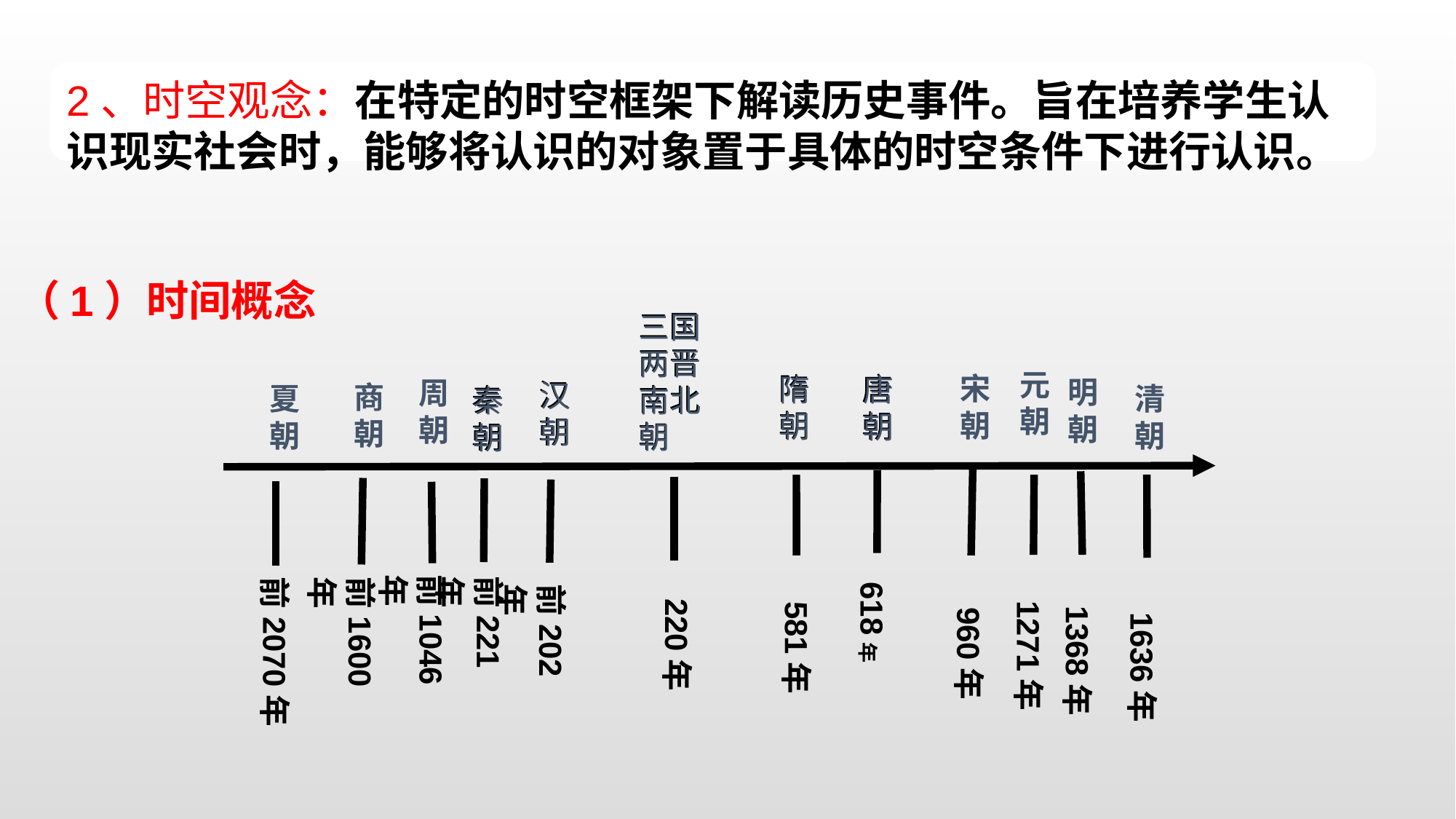

2、时空观念：在特定的时空框架下解读历史事件。旨在培养学生认识现实社会时，能够将认识的对象置于具体的时空条件下进行认识。
（1）时间概念
三国两晋
南北朝
元朝
宋朝
隋朝
唐
朝
明朝
周朝
商朝
汉朝
清朝
夏朝
秦朝

前1046年
前221年
前1600年
前2070年
618年
前202年
220年
1271年
581年
1368年
960年
1636年